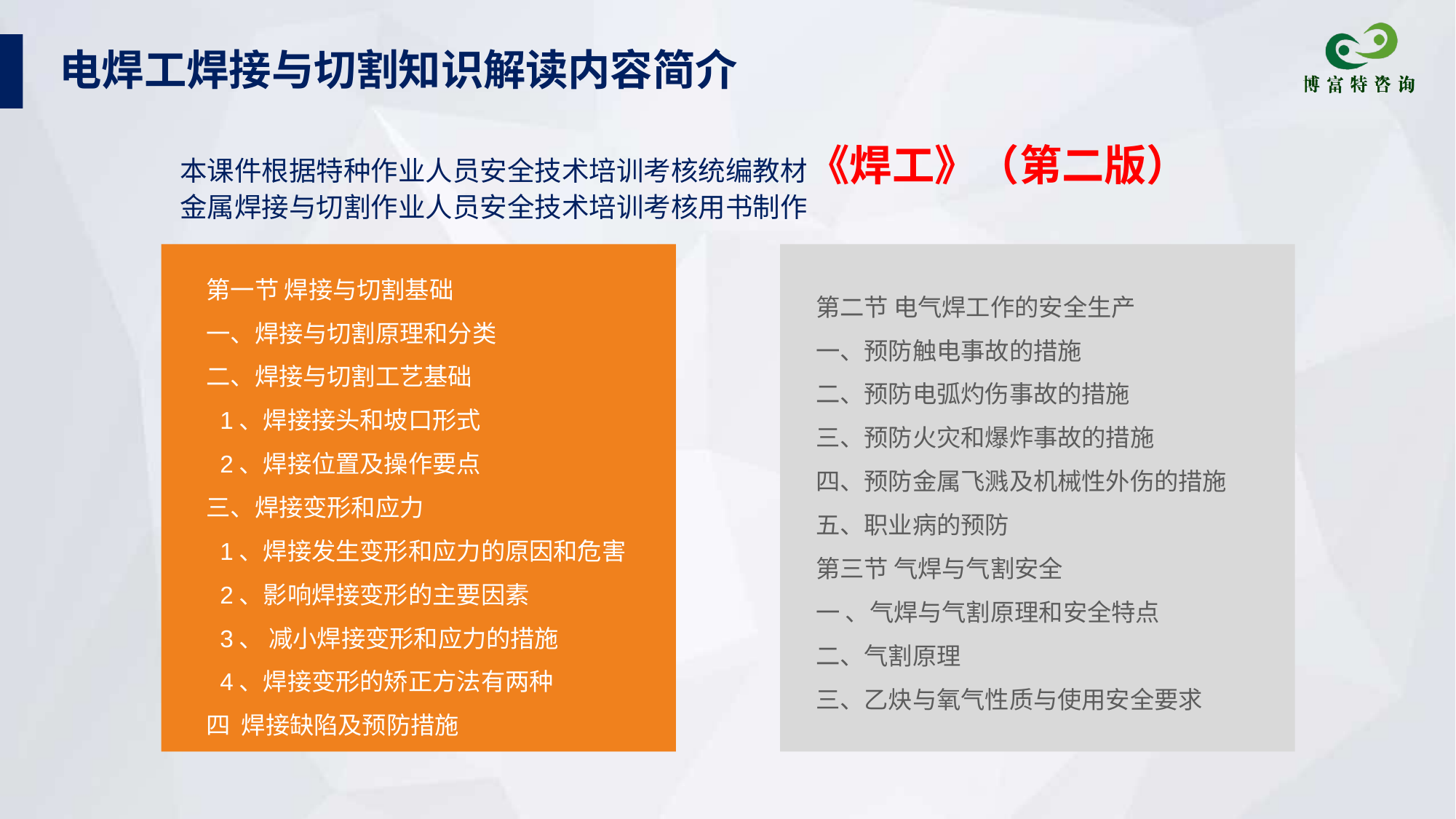

电焊工焊接与切割知识解读内容简介
本课件根据特种作业人员安全技术培训考核统编教材《焊工》（第二版）
金属焊接与切割作业人员安全技术培训考核用书制作

第一节 焊接与切割基础
一、焊接与切割原理和分类
二、焊接与切割工艺基础
  1、焊接接头和坡口形式
  2、焊接位置及操作要点
三、焊接变形和应力
  1、焊接发生变形和应力的原因和危害
  2、影响焊接变形的主要因素
  3、 减小焊接变形和应力的措施
  4、焊接变形的矫正方法有两种
四  焊接缺陷及预防措施
第二节 电气焊工作的安全生产
一、预防触电事故的措施
二、预防电弧灼伤事故的措施
三、预防火灾和爆炸事故的措施
四、预防金属飞溅及机械性外伤的措施
五、职业病的预防
第三节 气焊与气割安全
一 、气焊与气割原理和安全特点
二、气割原理
三、乙炔与氧气性质与使用安全要求